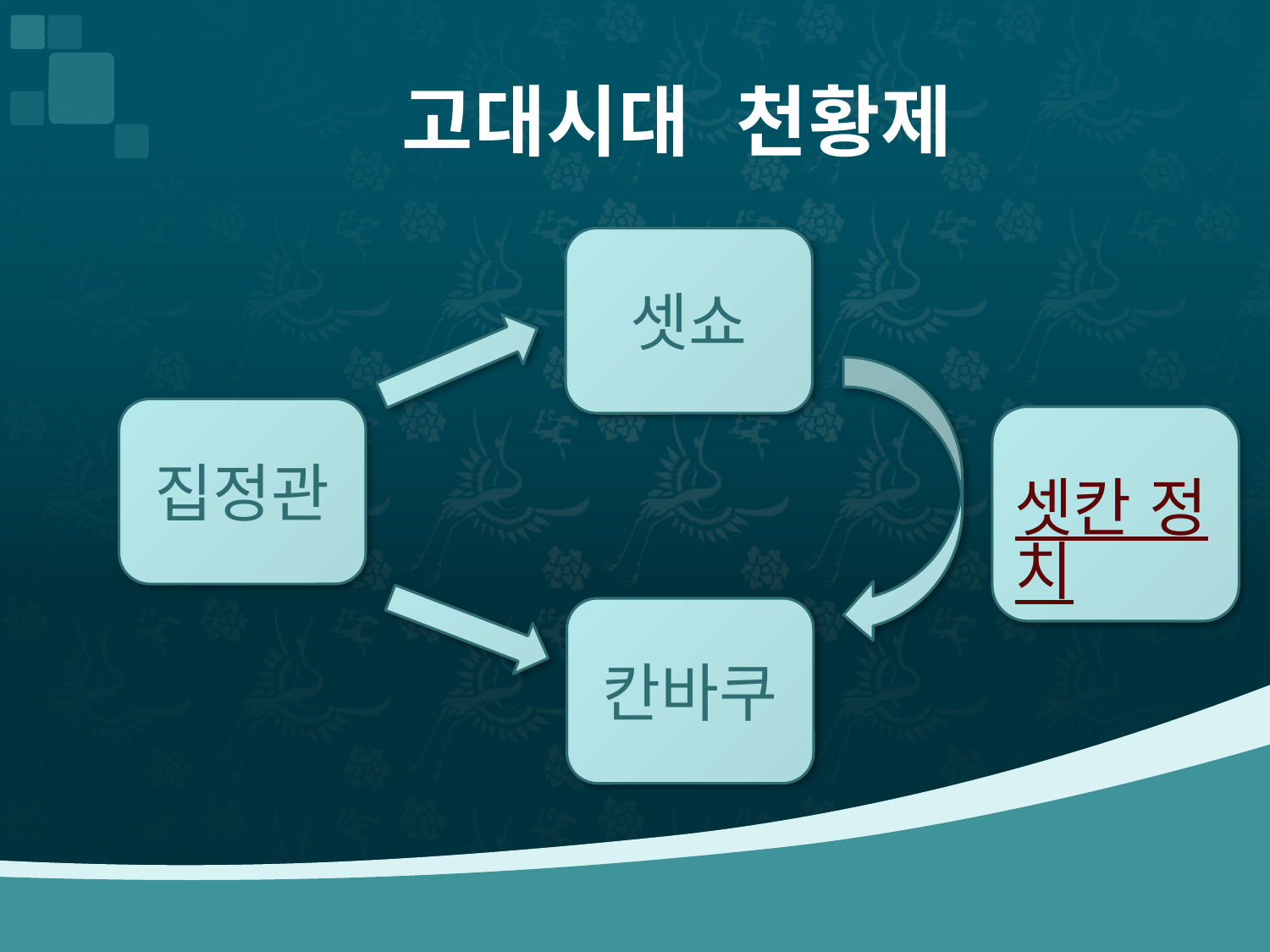

# 고대시대  천황제
셋쇼

집정관
셋칸 정치
칸바쿠